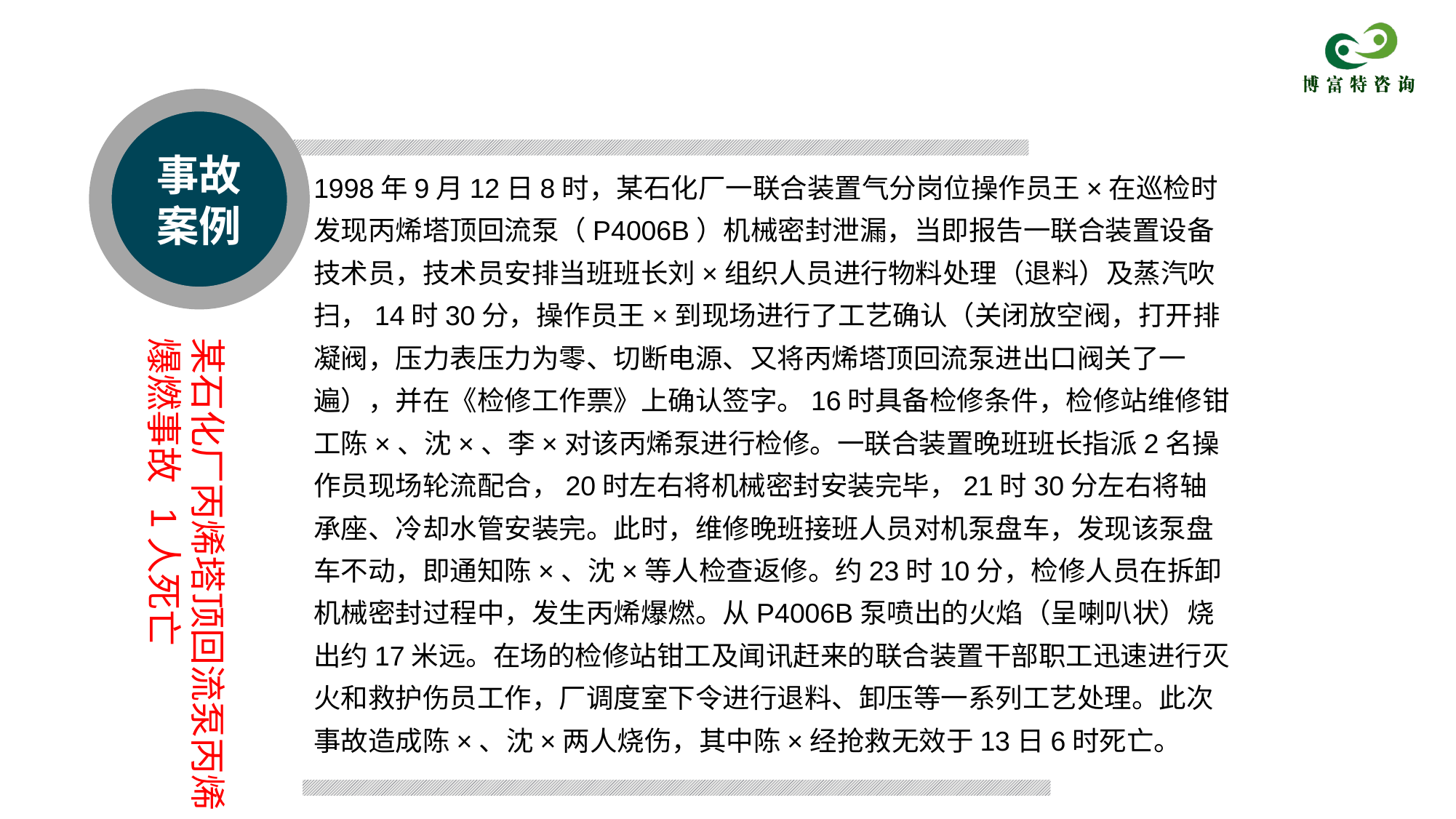

事故案例

1998年9月12日8时，某石化厂一联合装置气分岗位操作员王×在巡检时发现丙烯塔顶回流泵（P4006B）机械密封泄漏，当即报告一联合装置设备技术员，技术员安排当班班长刘×组织人员进行物料处理（退料）及蒸汽吹扫，14时30分，操作员王×到现场进行了工艺确认（关闭放空阀，打开排凝阀，压力表压力为零、切断电源、又将丙烯塔顶回流泵进出口阀关了一遍），并在《检修工作票》上确认签字。16时具备检修条件，检修站维修钳工陈×、沈×、李×对该丙烯泵进行检修。一联合装置晚班班长指派2名操作员现场轮流配合，20时左右将机械密封安装完毕，21时30分左右将轴承座、冷却水管安装完。此时，维修晚班接班人员对机泵盘车，发现该泵盘车不动，即通知陈×、沈×等人检查返修。约23时10分，检修人员在拆卸机械密封过程中，发生丙烯爆燃。从P4006B泵喷出的火焰（呈喇叭状）烧出约17米远。在场的检修站钳工及闻讯赶来的联合装置干部职工迅速进行灭火和救护伤员工作，厂调度室下令进行退料、卸压等一系列工艺处理。此次事故造成陈×、沈×两人烧伤，其中陈×经抢救无效于13日6时死亡。
某石化厂丙烯塔顶回流泵丙烯
爆燃事故  1人死亡